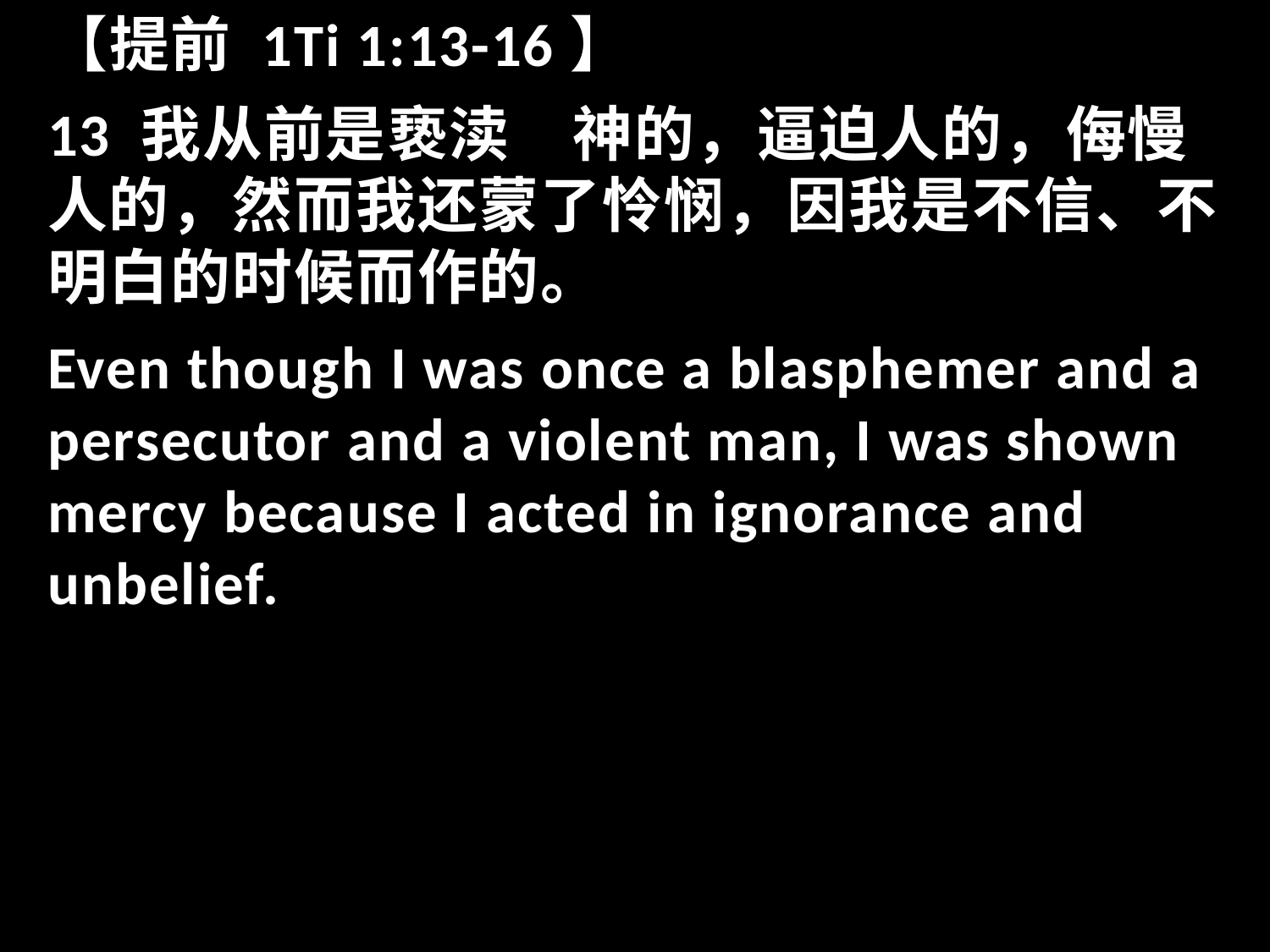

【提前 1Ti 1:13-16】
13 我从前是亵渎　神的，逼迫人的，侮慢人的，然而我还蒙了怜悯，因我是不信、不明白的时候而作的。
Even though I was once a blasphemer and a persecutor and a violent man, I was shown mercy because I acted in ignorance and unbelief.